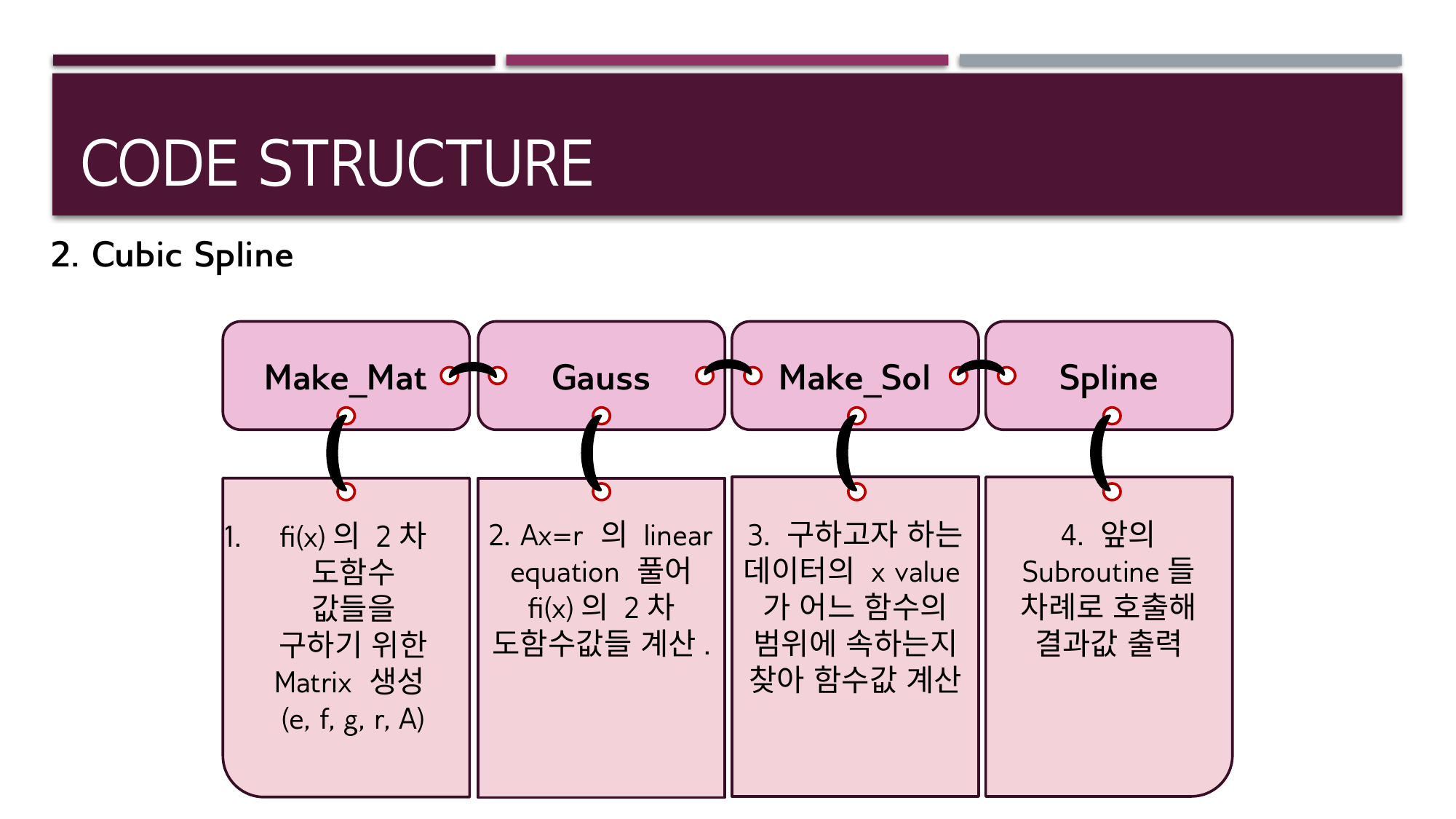

# code Structure
2. Cubic Spline
Make_Mat
Gauss
Make_Sol
Spline

2. Ax=r 의 linear equation 풀어 fi(x)의 2차 도함수값들 계산.

3. 구하고자 하는 데이터의 x value가 어느 함수의 범위에 속하는지 찾아 함수값 계산

4. 앞의 Subroutine들 차례로 호출해 결과값 출력

fi(x)의 2차 도함수 값들을 구하기 위한 Matrix 생성(e, f, g, r, A)